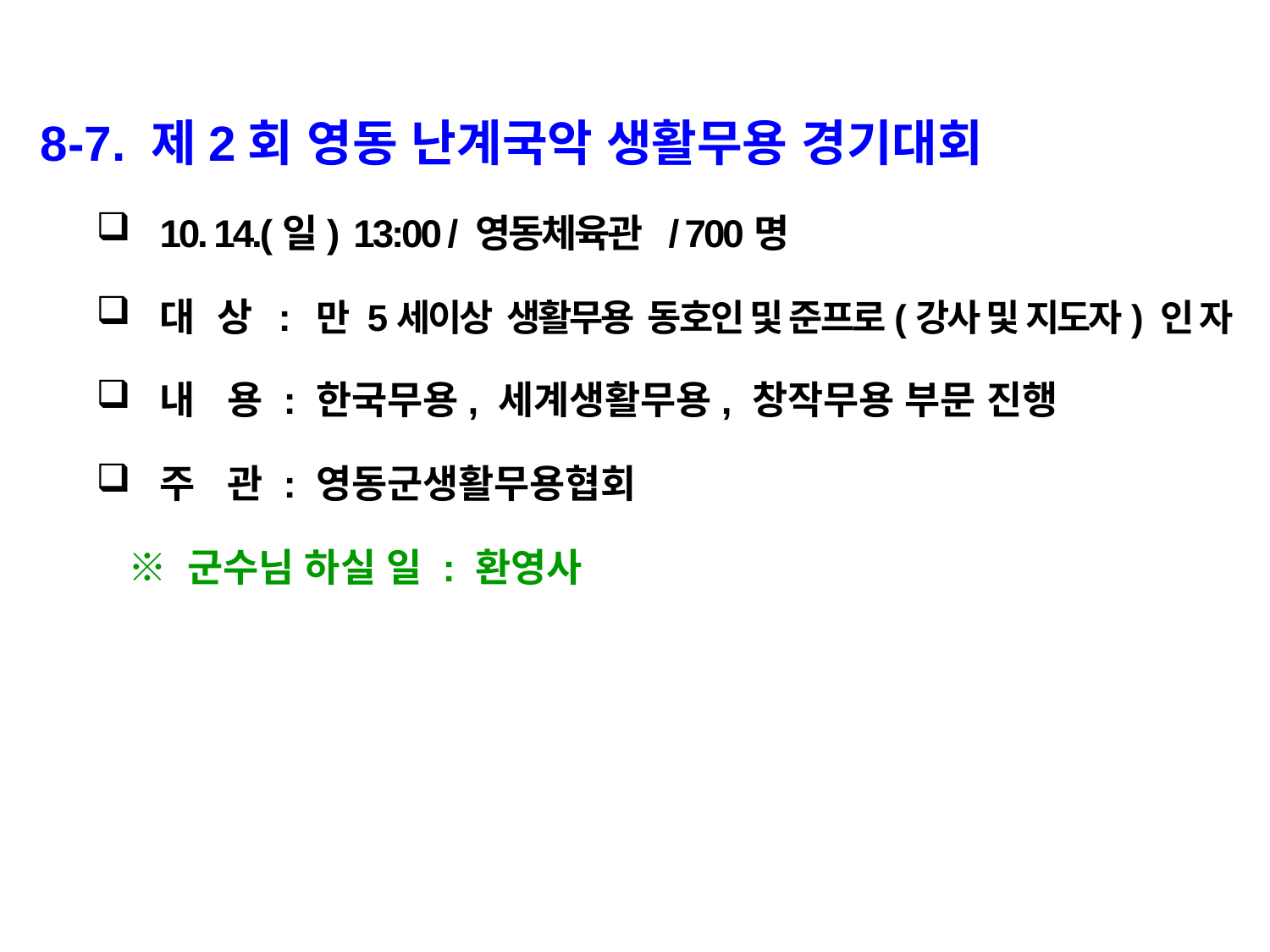

8-7. 제2회 영동 난계국악 생활무용 경기대회
10. 14.(일)  13:00 / 영동체육관  / 700명
대   상  :  만 5세이상  생활무용  동호인 및 준프로(강사 및 지도자) 인 자
내   용 : 한국무용, 세계생활무용, 창작무용 부문 진행
주   관 : 영동군생활무용협회
   ※ 군수님 하실 일 : 환영사